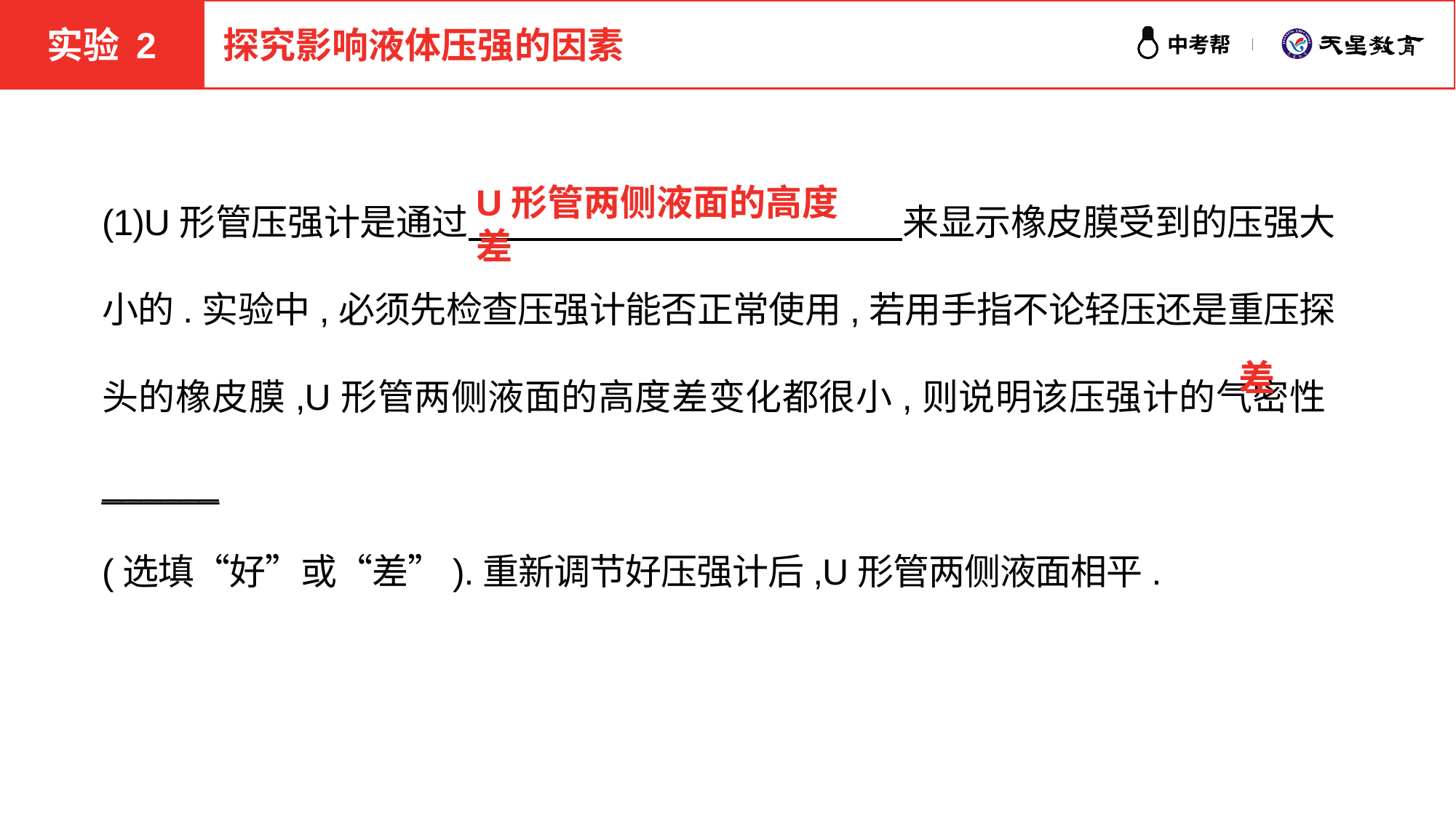

实验 2
探究影响液体压强的因素
(1)U形管压强计是通过　　　　　　　　　　　　来显示橡皮膜受到的压强大小的.实验中,必须先检查压强计能否正常使用,若用手指不论轻压还是重压探头的橡皮膜,U形管两侧液面的高度差变化都很小,则说明该压强计的气密性______
(选填“好”或“差”).重新调节好压强计后,U形管两侧液面相平.
U形管两侧液面的高度差
差